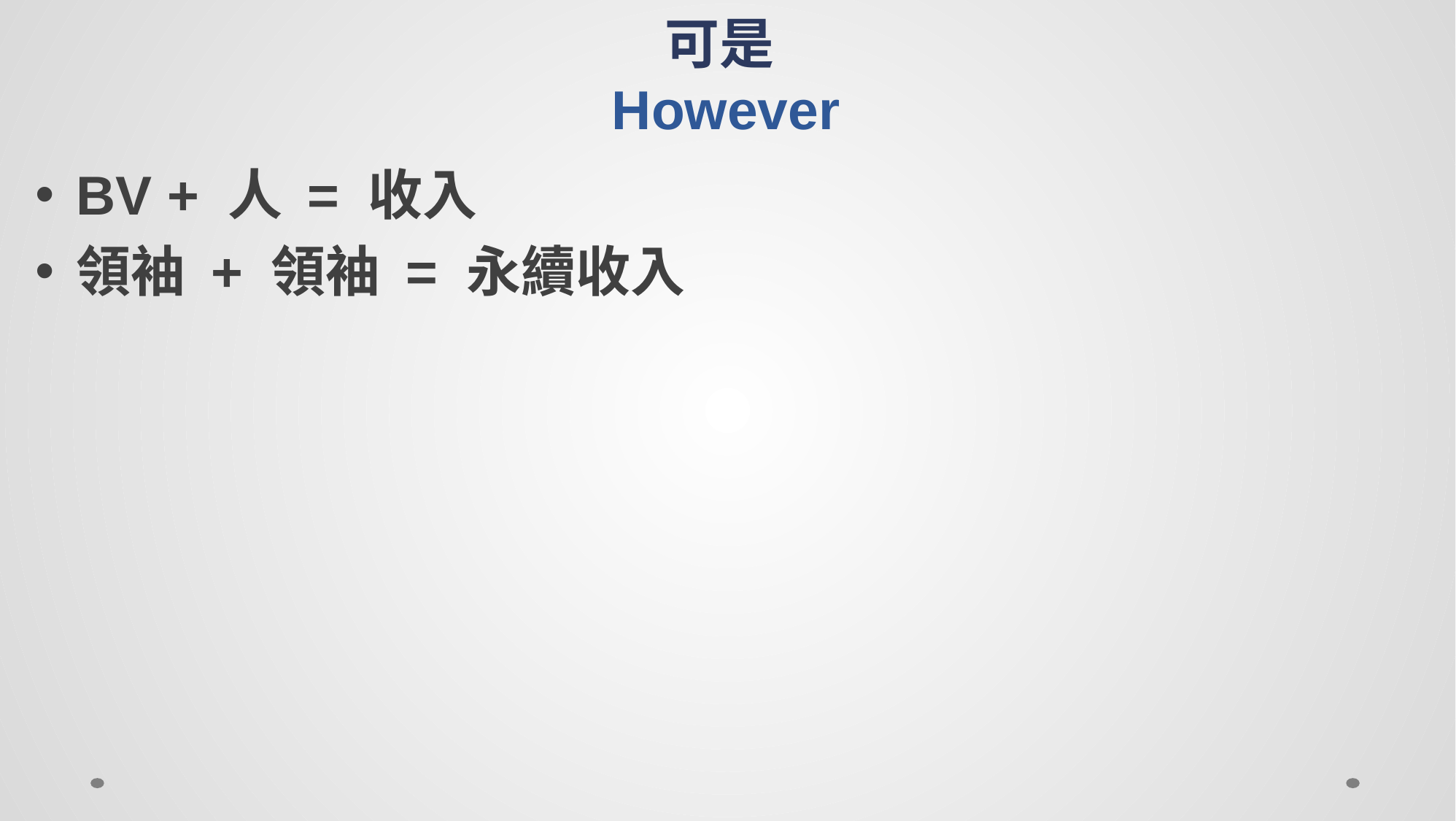

# 可是 However
BV + 人 = 收入
領袖 + 領袖 = 永續收入